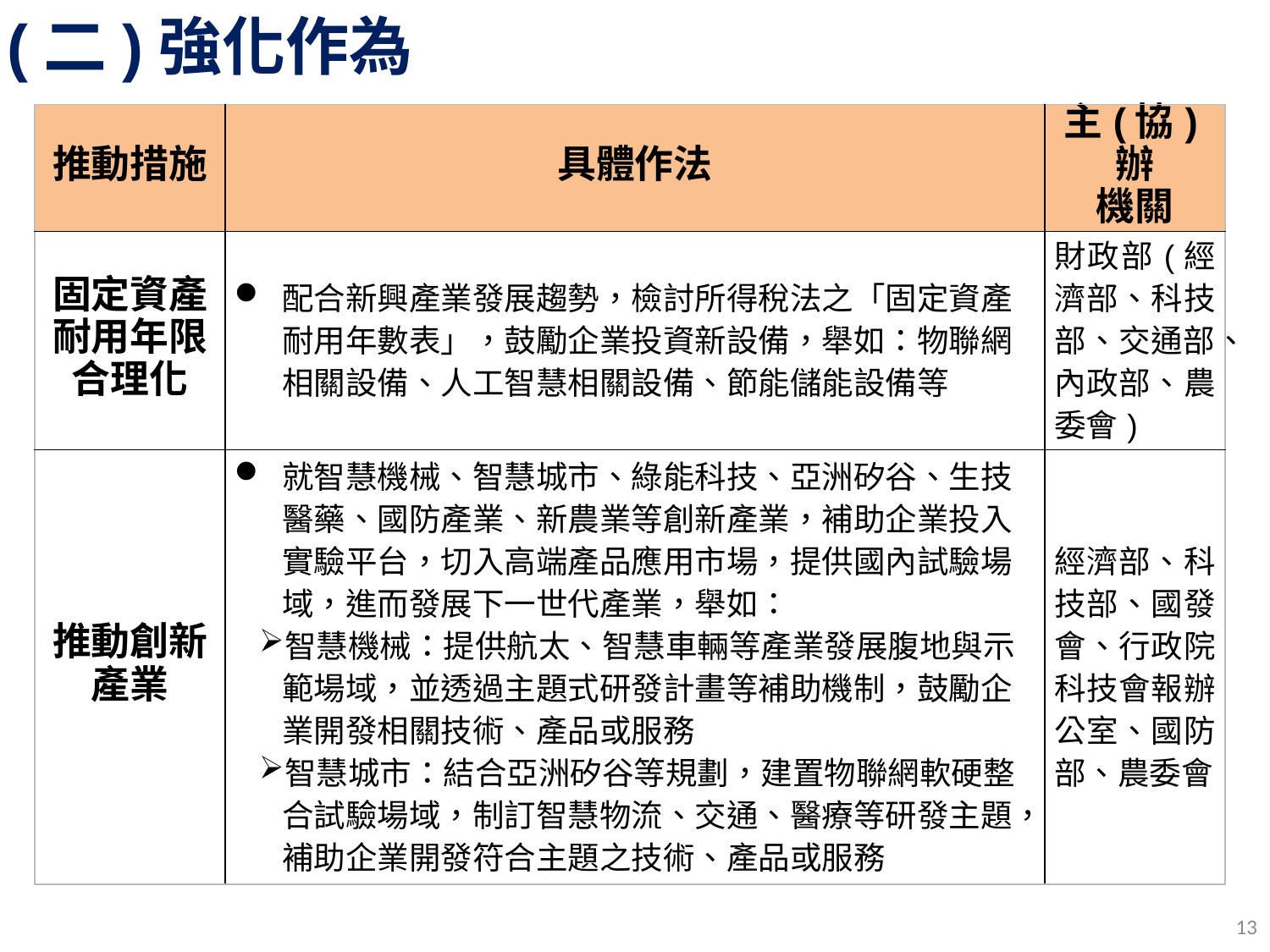

(二)強化作為
| 推動措施 | 具體作法 | 主(協)辦 機關 |
| --- | --- | --- |
| 固定資產耐用年限合理化 | 配合新興產業發展趨勢，檢討所得稅法之「固定資產耐用年數表」，鼓勵企業投資新設備，舉如：物聯網相關設備、人工智慧相關設備、節能儲能設備等 | 財政部(經濟部、科技部、交通部、內政部、農委會) |
| 推動創新產業 | 就智慧機械、智慧城市、綠能科技、亞洲矽谷、生技醫藥、國防產業、新農業等創新產業，補助企業投入實驗平台，切入高端產品應用市場，提供國內試驗場域，進而發展下一世代產業，舉如： 智慧機械：提供航太、智慧車輛等產業發展腹地與示範場域，並透過主題式研發計畫等補助機制，鼓勵企業開發相關技術、產品或服務 智慧城市：結合亞洲矽谷等規劃，建置物聯網軟硬整合試驗場域，制訂智慧物流、交通、醫療等研發主題，補助企業開發符合主題之技術、產品或服務 | 經濟部、科技部、國發會、行政院科技會報辦公室、國防部、農委會 |
13